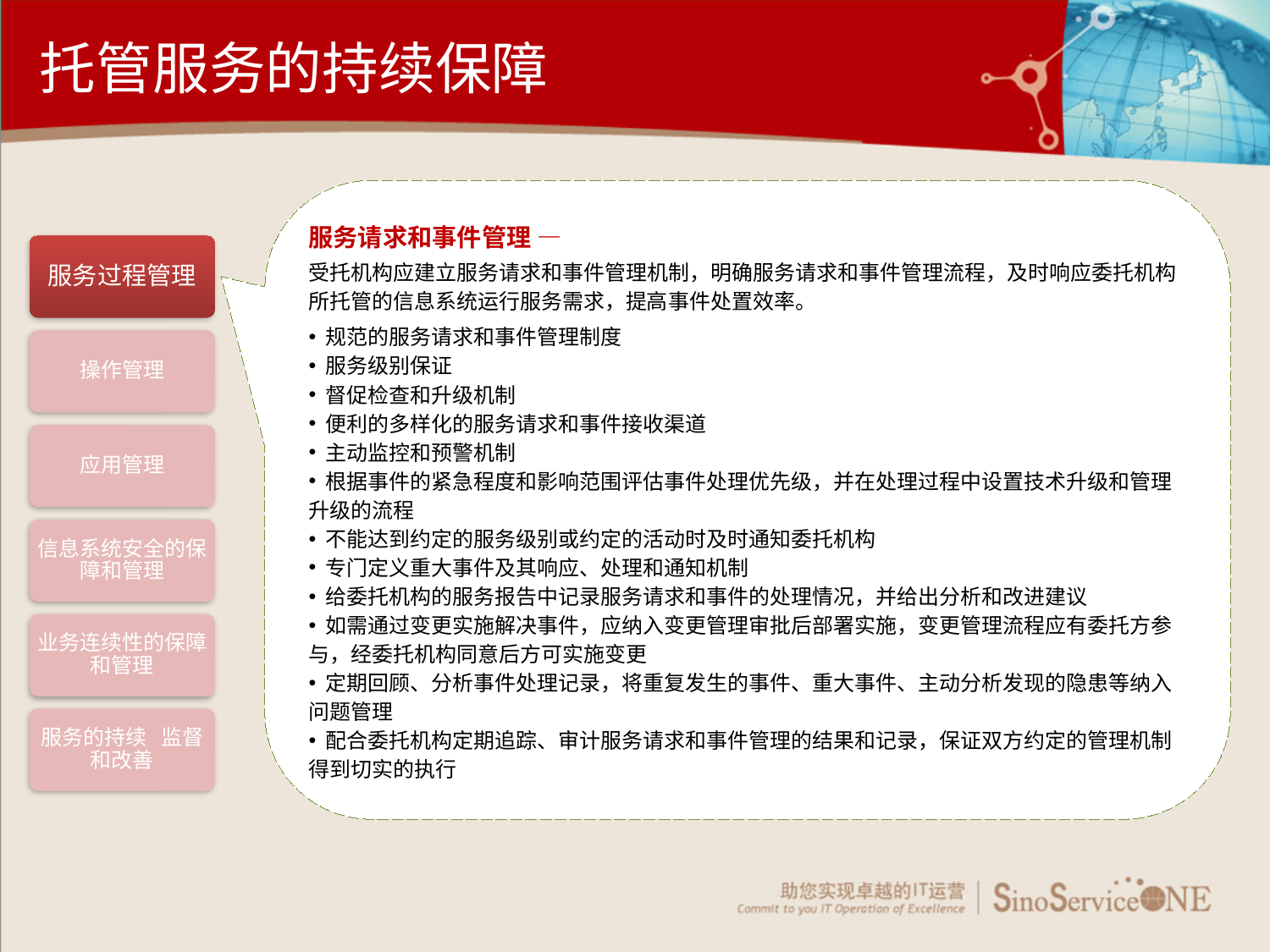

托管服务的持续保障
服务请求和事件管理 —
受托机构应建立服务请求和事件管理机制，明确服务请求和事件管理流程，及时响应委托机构所托管的信息系统运行服务需求，提高事件处置效率。
 规范的服务请求和事件管理制度
 服务级别保证
 督促检查和升级机制
 便利的多样化的服务请求和事件接收渠道
 主动监控和预警机制
 根据事件的紧急程度和影响范围评估事件处理优先级，并在处理过程中设置技术升级和管理升级的流程
 不能达到约定的服务级别或约定的活动时及时通知委托机构
 专门定义重大事件及其响应、处理和通知机制
 给委托机构的服务报告中记录服务请求和事件的处理情况，并给出分析和改进建议
 如需通过变更实施解决事件，应纳入变更管理审批后部署实施，变更管理流程应有委托方参与，经委托机构同意后方可实施变更
 定期回顾、分析事件处理记录，将重复发生的事件、重大事件、主动分析发现的隐患等纳入问题管理
 配合委托机构定期追踪、审计服务请求和事件管理的结果和记录，保证双方约定的管理机制得到切实的执行

服务过程管理

操作管理

应用管理

信息系统安全的保障和管理

业务连续性的保障和管理

服务的持续   监督和改善